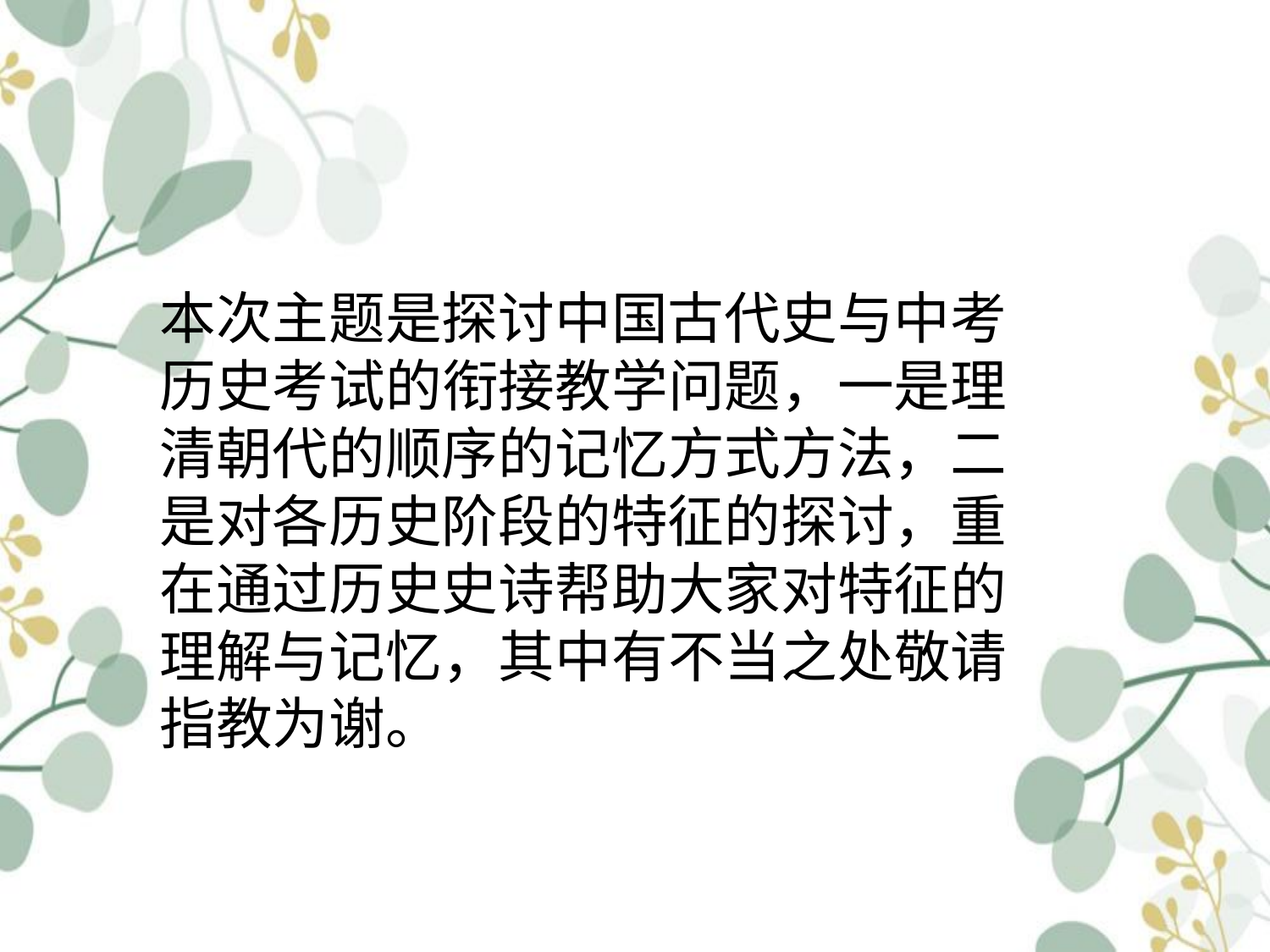

本次主题是探讨中国古代史与中考历史考试的衔接教学问题，一是理清朝代的顺序的记忆方式方法，二是对各历史阶段的特征的探讨，重在通过历史史诗帮助大家对特征的理解与记忆，其中有不当之处敬请指教为谢。